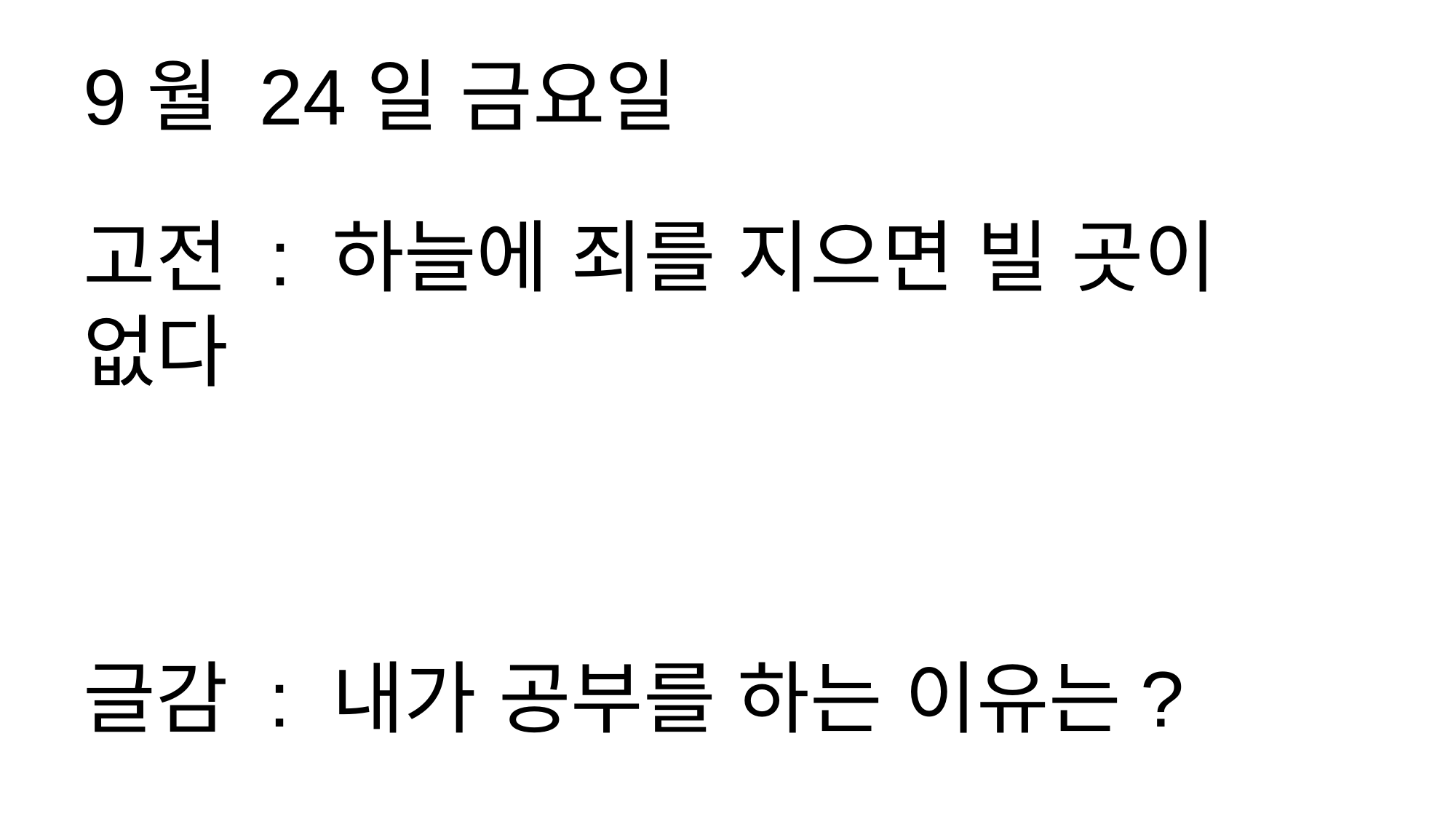

9월 24일 금요일
고전 : 하늘에 죄를 지으면 빌 곳이 없다
글감 : 내가 공부를 하는 이유는?